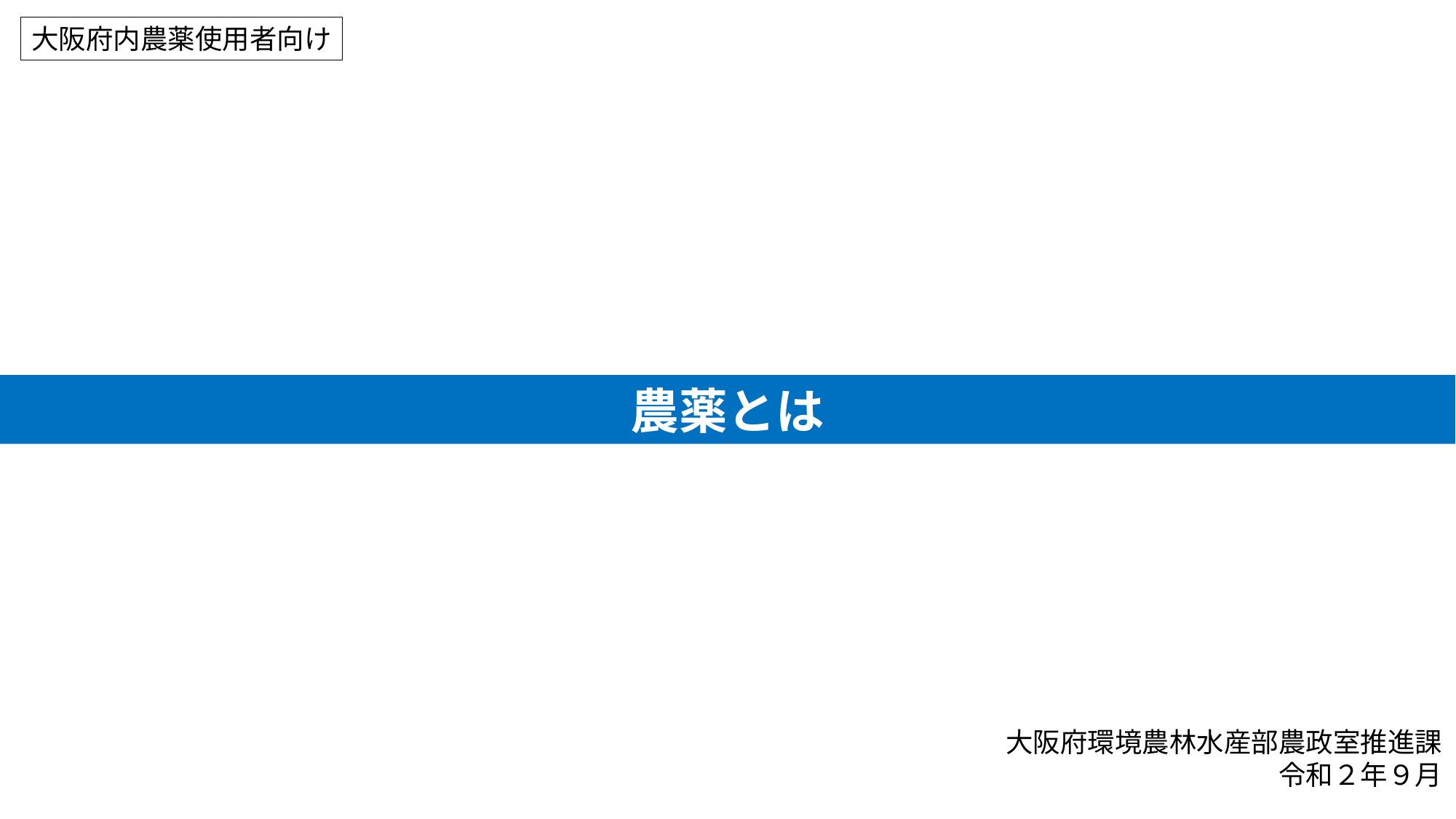

大阪府内農薬使用者向け
農薬とは
大阪府環境農林水産部農政室推進課
令和２年９月